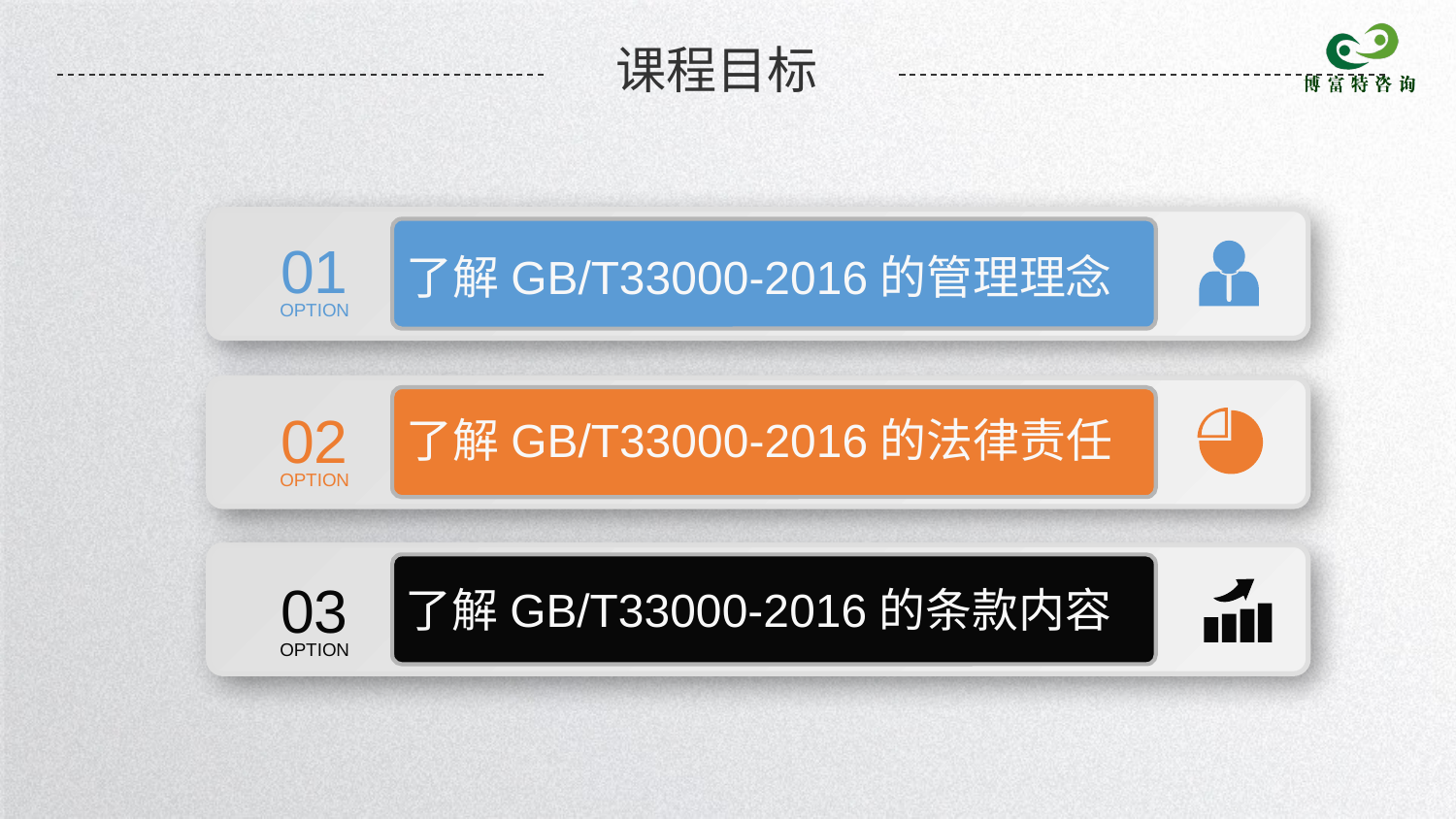

课程目标

01
OPTION
了解GB/T33000-2016的管理理念

02
OPTION
了解GB/T33000-2016的法律责任

03
OPTION
了解GB/T33000-2016的条款内容